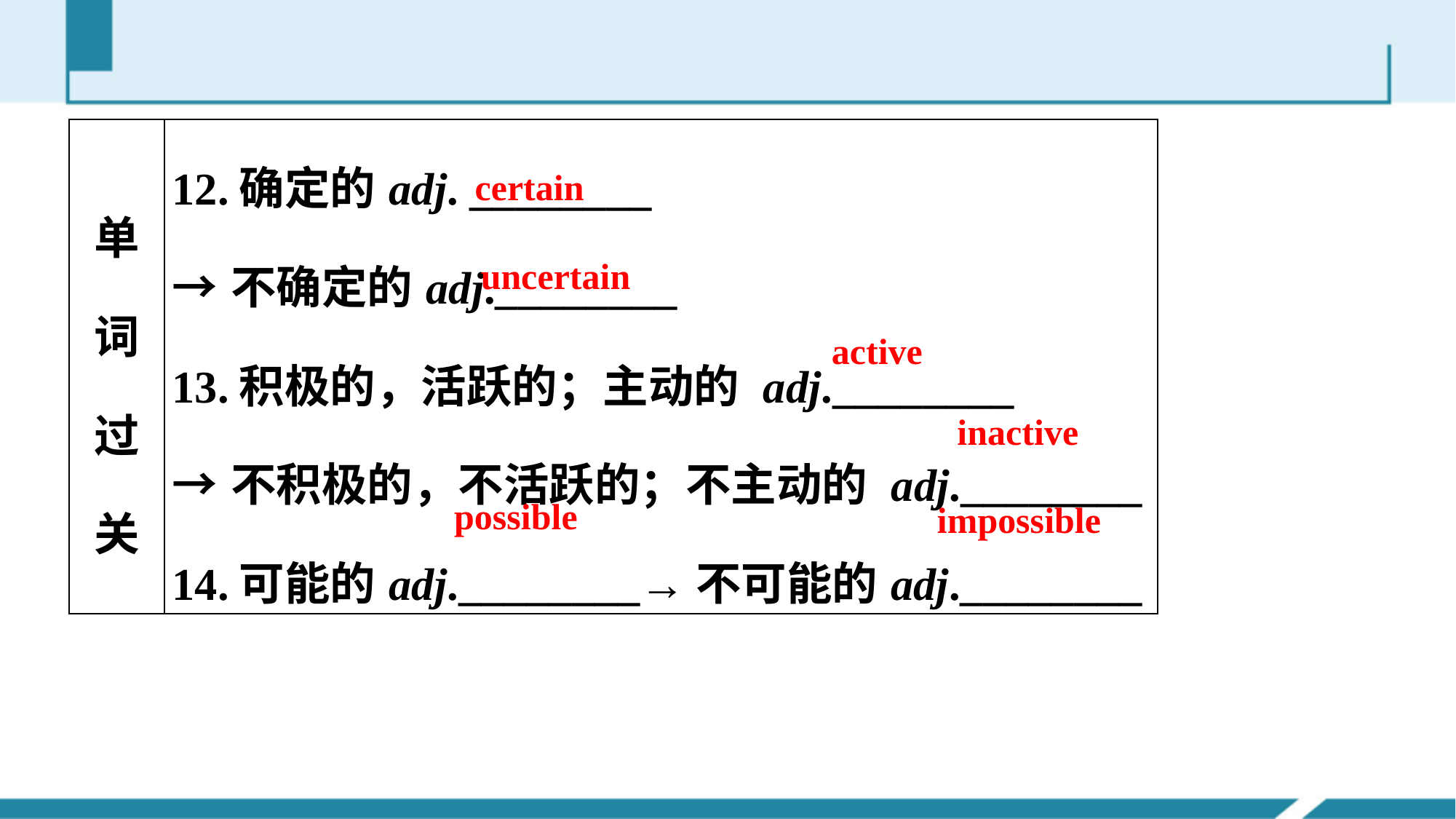

| 单词过关 | 12.确定的adj. \_\_\_\_\_\_\_\_ →不确定的adj.\_\_\_\_\_\_\_\_ 13.积极的，活跃的；主动的 adj.\_\_\_\_\_\_\_\_ →不积极的，不活跃的；不主动的 adj.\_\_\_\_\_\_\_\_ 14.可能的adj.\_\_\_\_\_\_\_\_→不可能的adj.\_\_\_\_\_\_\_\_ |
| --- | --- |
certain
uncertain
active
inactive
possible
impossible